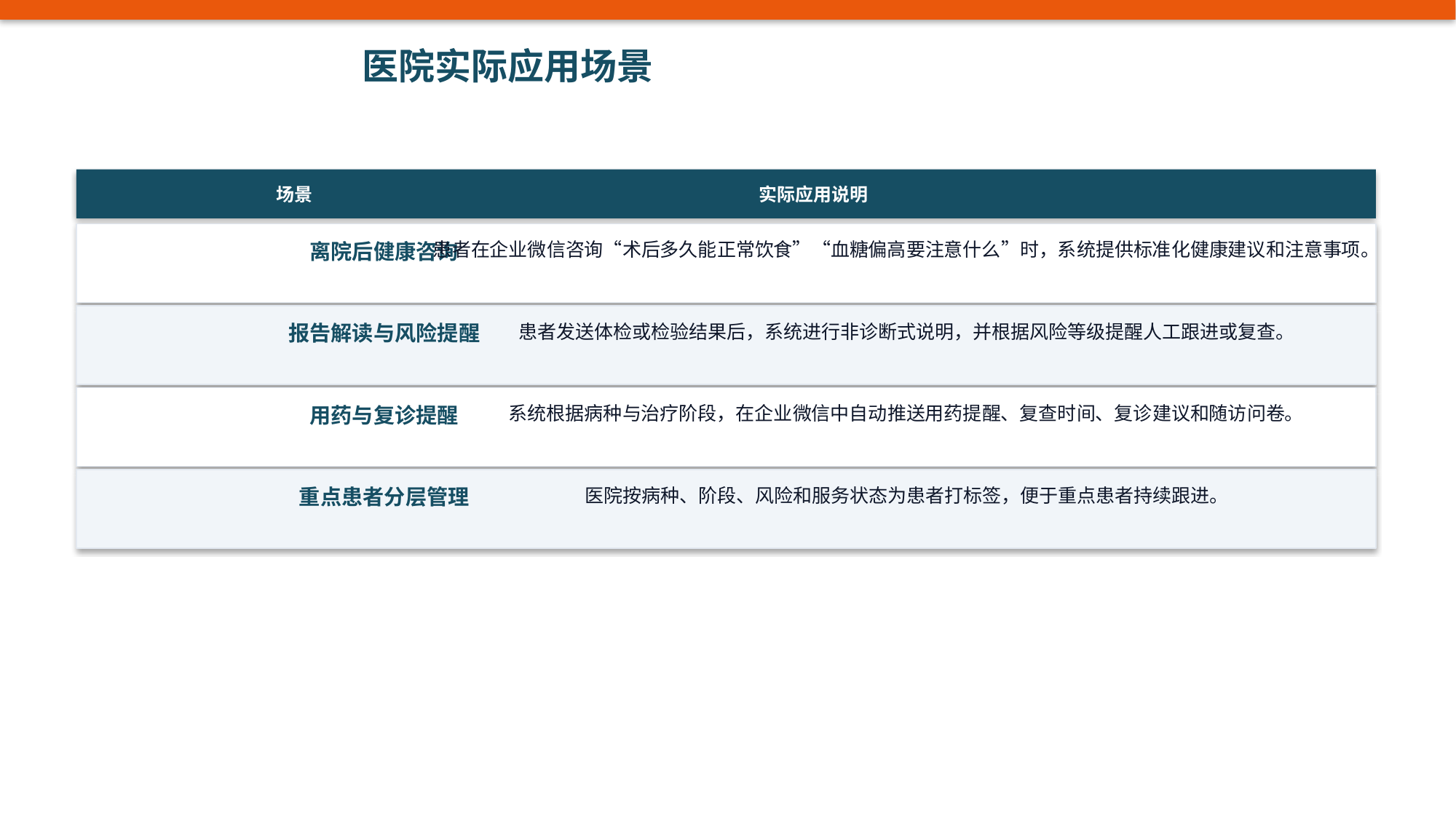

医院实际应用场景

场景
实际应用说明

离院后健康咨询
患者在企业微信咨询“术后多久能正常饮食”“血糖偏高要注意什么”时，系统提供标准化健康建议和注意事项。

报告解读与风险提醒
患者发送体检或检验结果后，系统进行非诊断式说明，并根据风险等级提醒人工跟进或复查。

用药与复诊提醒
系统根据病种与治疗阶段，在企业微信中自动推送用药提醒、复查时间、复诊建议和随访问卷。

重点患者分层管理
医院按病种、阶段、风险和服务状态为患者打标签，便于重点患者持续跟进。